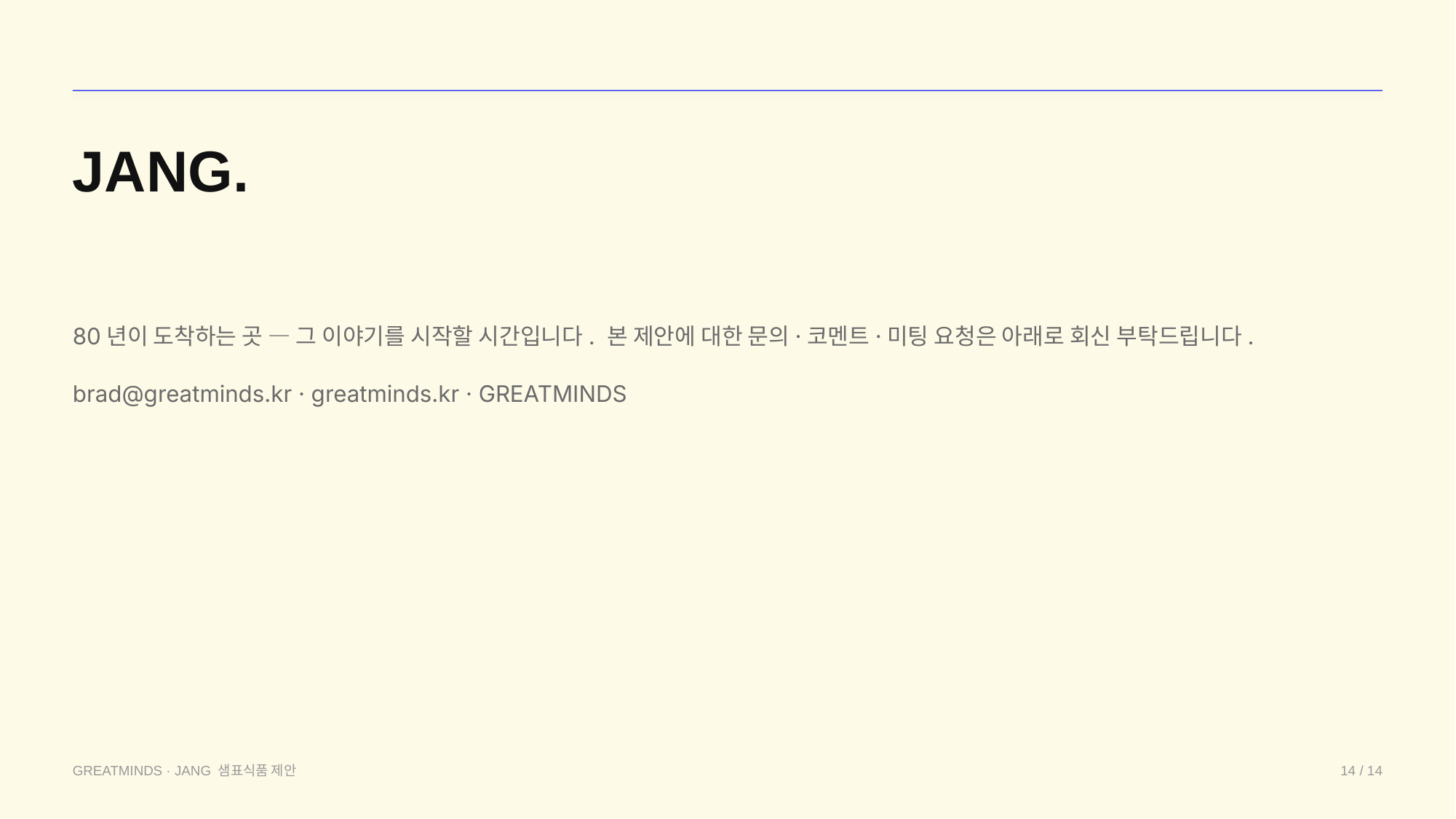

JANG.
80년이 도착하는 곳 — 그 이야기를 시작할 시간입니다. 본 제안에 대한 문의·코멘트·미팅 요청은 아래로 회신 부탁드립니다.
brad@greatminds.kr · greatminds.kr · GREATMINDS
GREATMINDS · JANG 샘표식품 제안
14 / 14